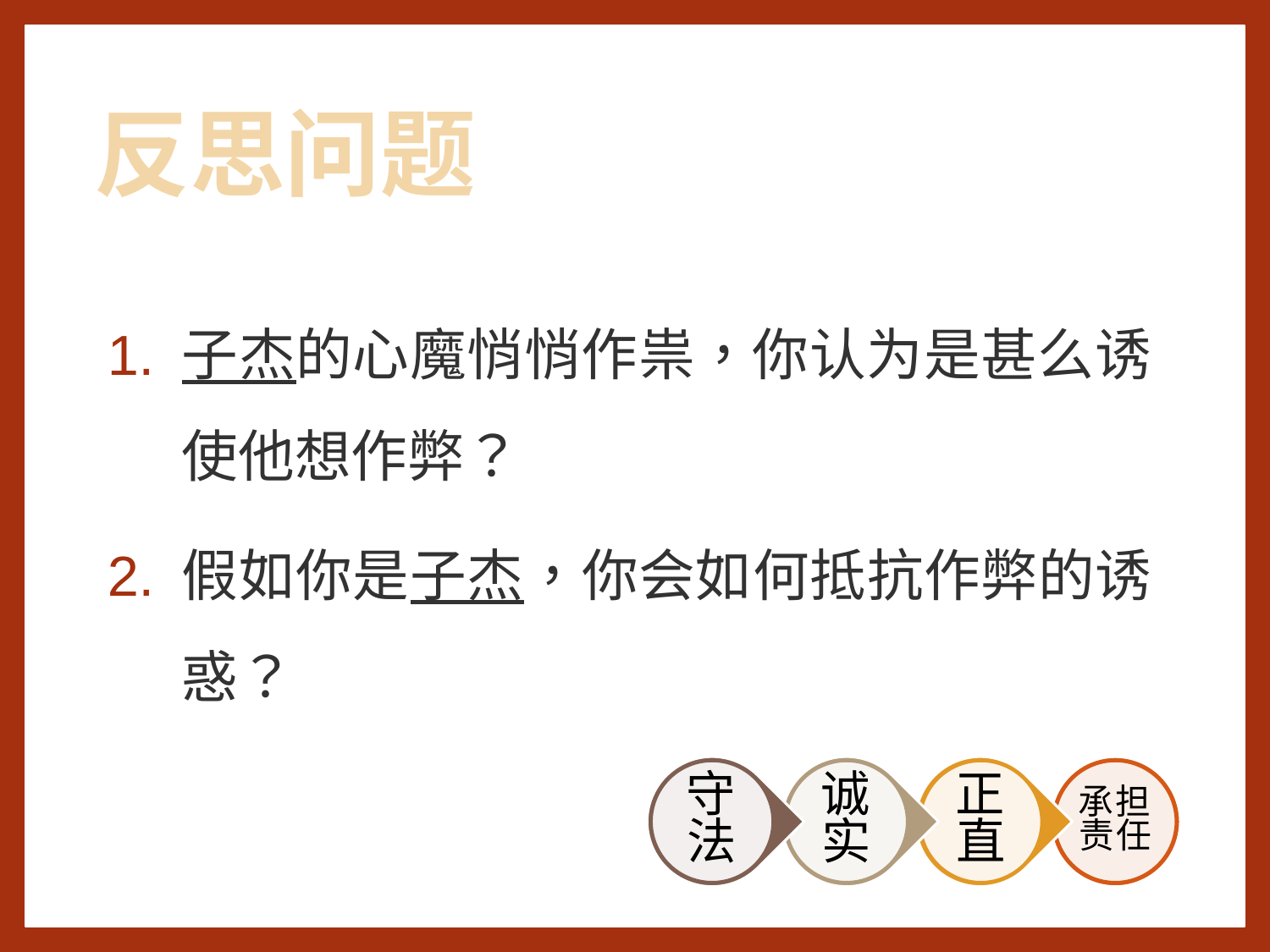

# 反思问题
子杰的心魔悄悄作祟，你认为是甚么诱使他想作弊？
假如你是子杰，你会如何抵抗作弊的诱惑？
承担责任
正直
诚实
守法